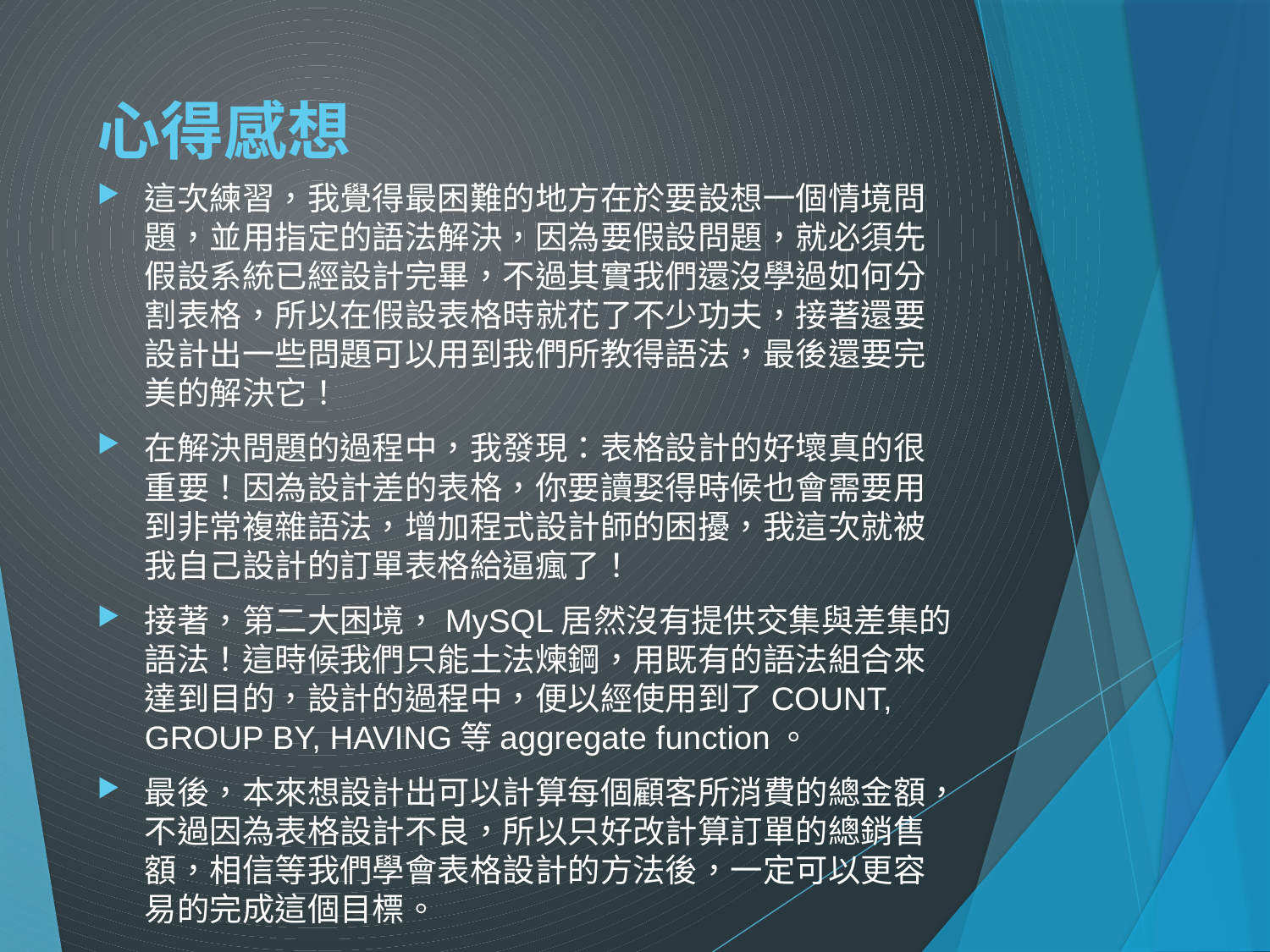

# 心得感想
這次練習，我覺得最困難的地方在於要設想一個情境問題，並用指定的語法解決，因為要假設問題，就必須先假設系統已經設計完畢，不過其實我們還沒學過如何分割表格，所以在假設表格時就花了不少功夫，接著還要設計出一些問題可以用到我們所教得語法，最後還要完美的解決它！
在解決問題的過程中，我發現：表格設計的好壞真的很重要！因為設計差的表格，你要讀娶得時候也會需要用到非常複雜語法，增加程式設計師的困擾，我這次就被我自己設計的訂單表格給逼瘋了！
接著，第二大困境，MySQL居然沒有提供交集與差集的語法！這時候我們只能土法煉鋼，用既有的語法組合來達到目的，設計的過程中，便以經使用到了COUNT, GROUP BY, HAVING等aggregate function。
最後，本來想設計出可以計算每個顧客所消費的總金額，不過因為表格設計不良，所以只好改計算訂單的總銷售額，相信等我們學會表格設計的方法後，一定可以更容易的完成這個目標。